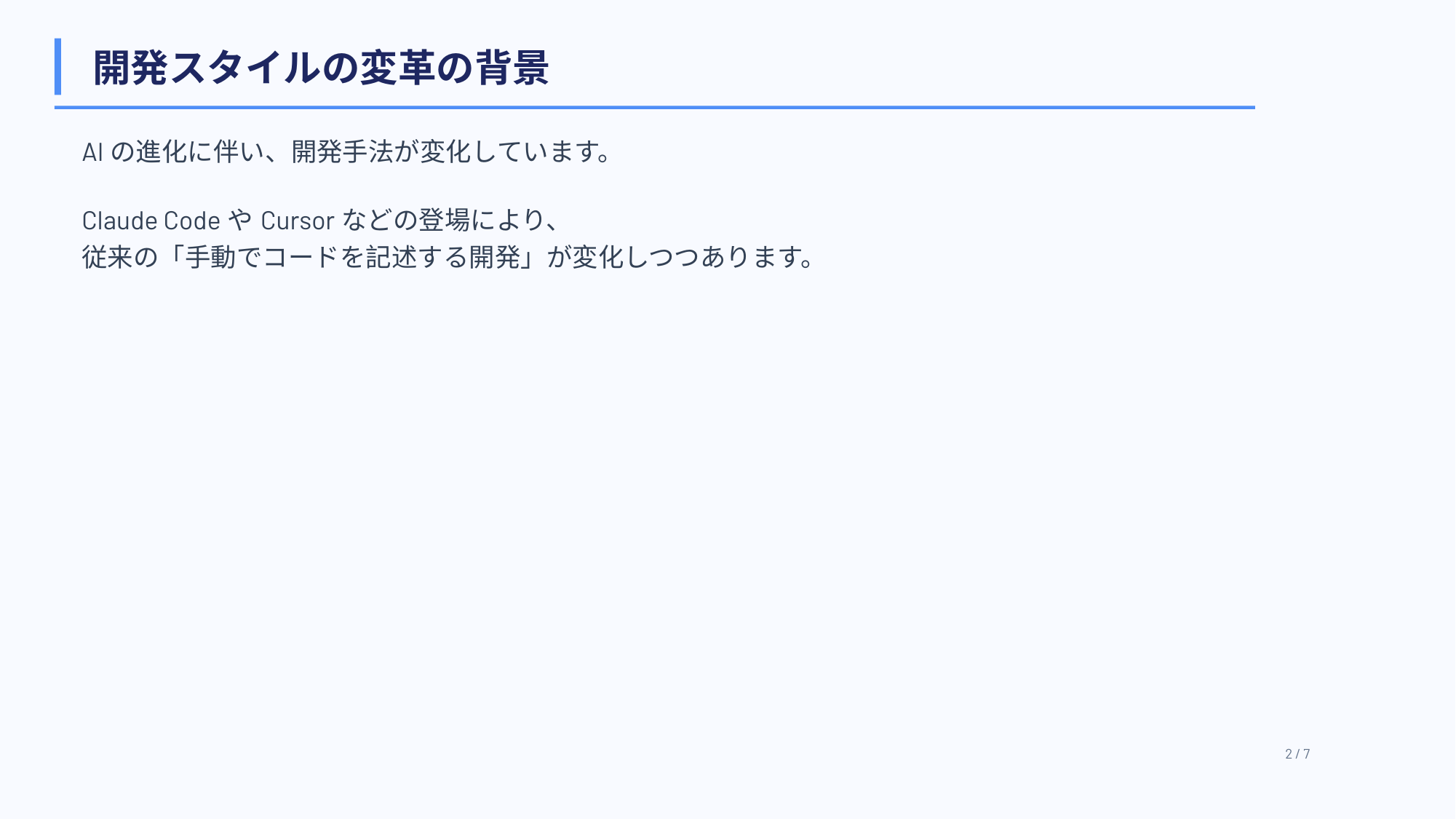

開発スタイルの変革の背景

AIの進化に伴い、開発手法が変化しています。

Claude CodeやCursorなどの登場により、
従来の「手動でコードを記述する開発」が変化しつつあります。
2 / 7